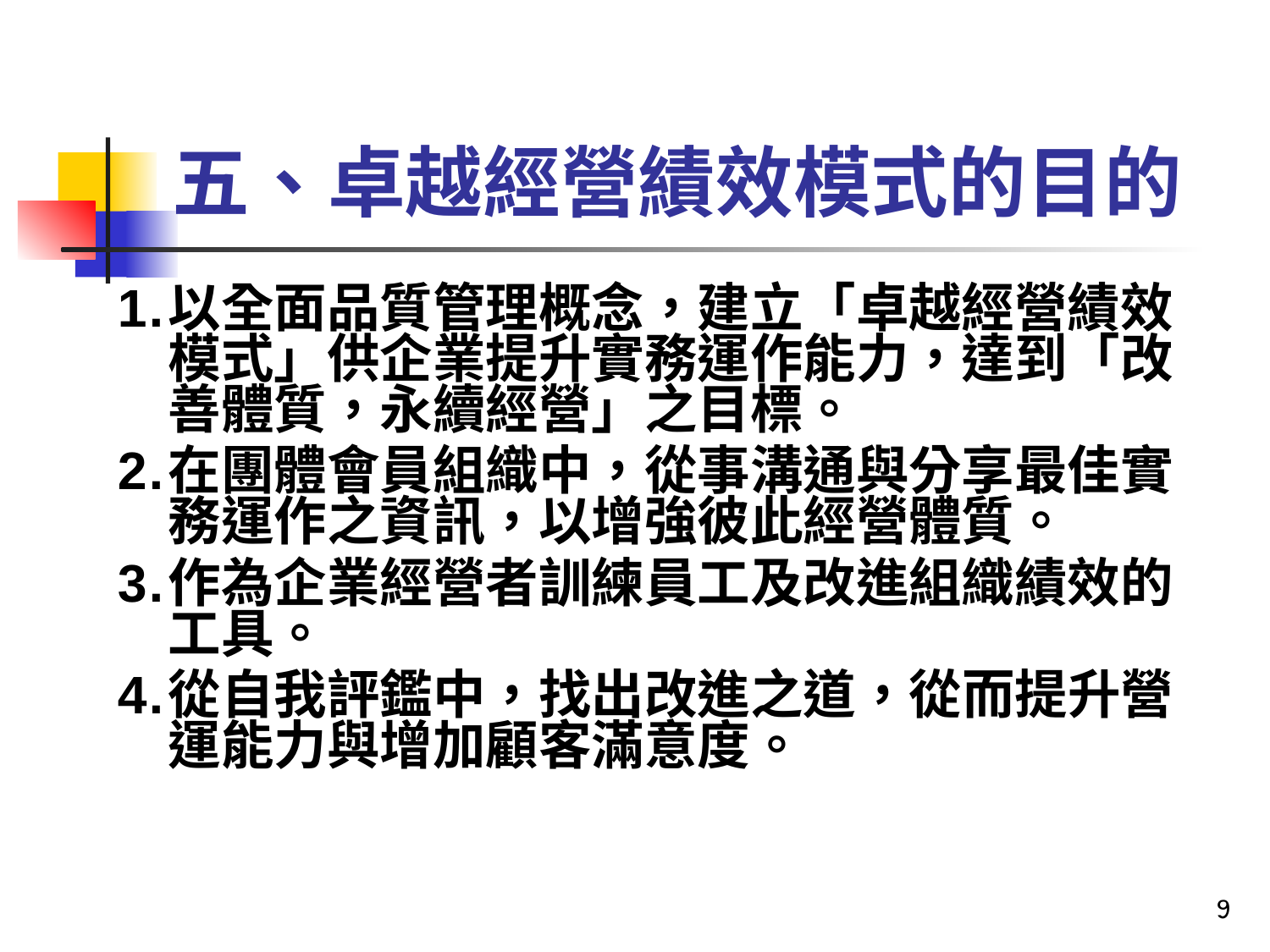

# 五、卓越經營績效模式的目的
以全面品質管理概念，建立「卓越經營績效模式」供企業提升實務運作能力，達到「改善體質，永續經營」之目標。
在團體會員組織中，從事溝通與分享最佳實務運作之資訊，以增強彼此經營體質。
作為企業經營者訓練員工及改進組織績效的工具。
從自我評鑑中，找出改進之道，從而提升營運能力與增加顧客滿意度。

9